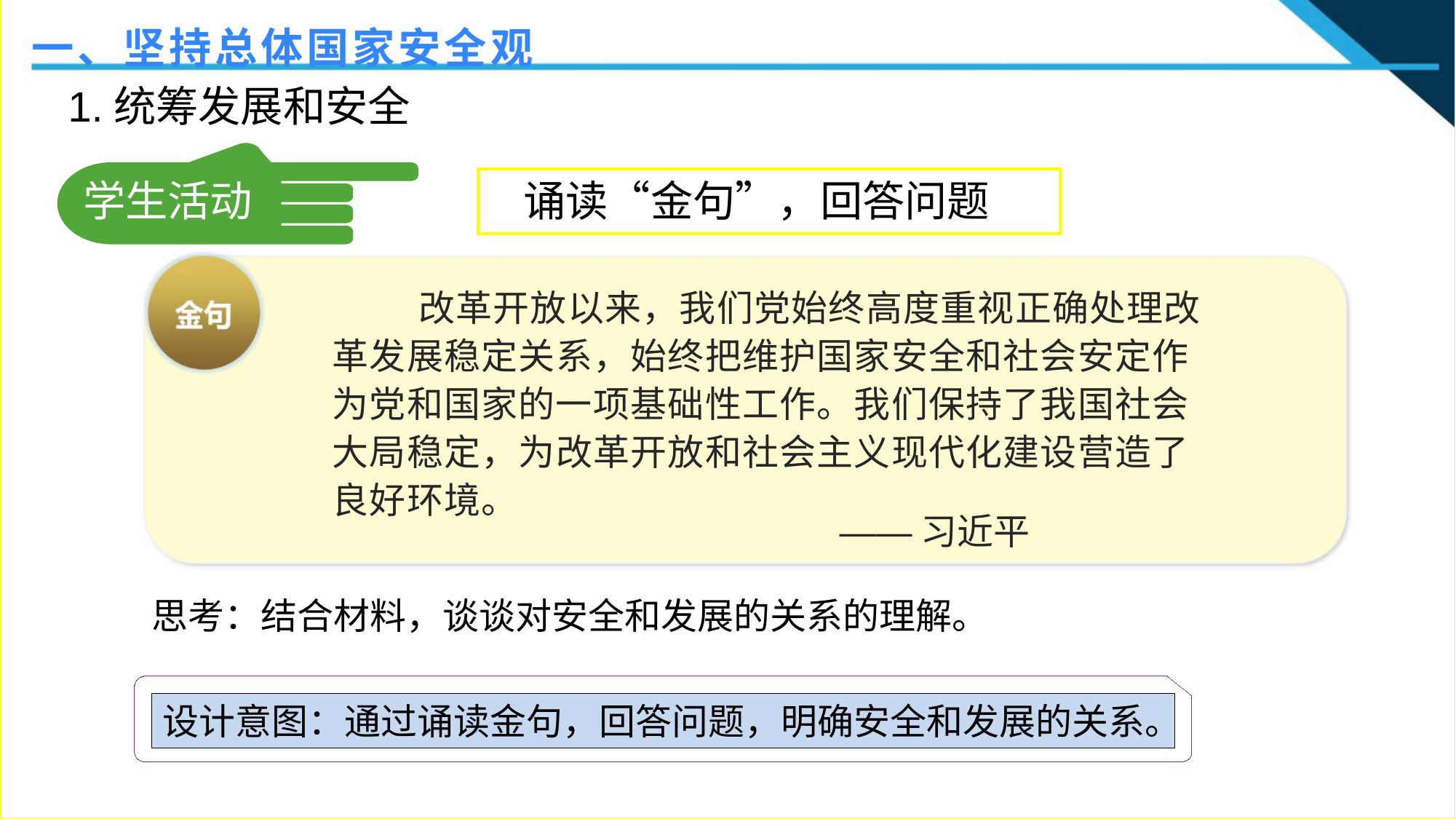

一、坚持总体国家安全观

1.统筹发展和安全
学生活动

诵读“金句”，回答问题
       改革开放以来，我们党始终高度重视正确处理改革发展稳定关系，始终把维护国家安全和社会安定作为党和国家的一项基础性工作。我们保持了我国社会大局稳定，为改革开放和社会主义现代化建设营造了良好环境。
——习近平
思考：结合材料，谈谈对安全和发展的关系的理解。

设计意图：通过诵读金句，回答问题，明确安全和发展的关系。